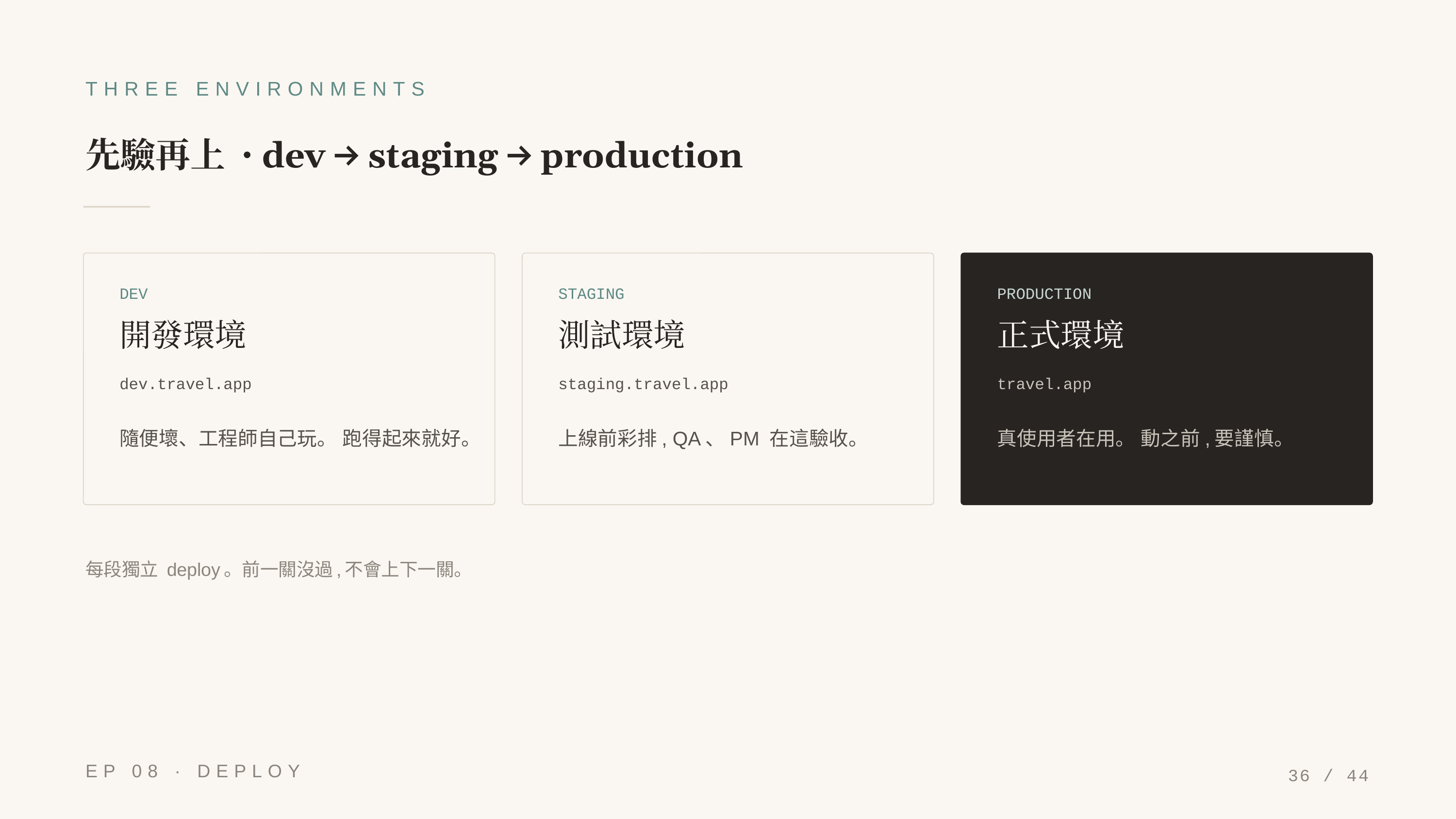

THREE ENVIRONMENTS
先驗再上 · dev → staging → production

DEV
STAGING
PRODUCTION
開發環境
測試環境
正式環境
dev.travel.app
staging.travel.app
travel.app
隨便壞、工程師自己玩。 跑得起來就好。
上線前彩排, QA、PM 在這驗收。
真使用者在用。 動之前,要謹慎。
每段獨立 deploy。前一關沒過,不會上下一關。
EP 08 · DEPLOY
36 / 44